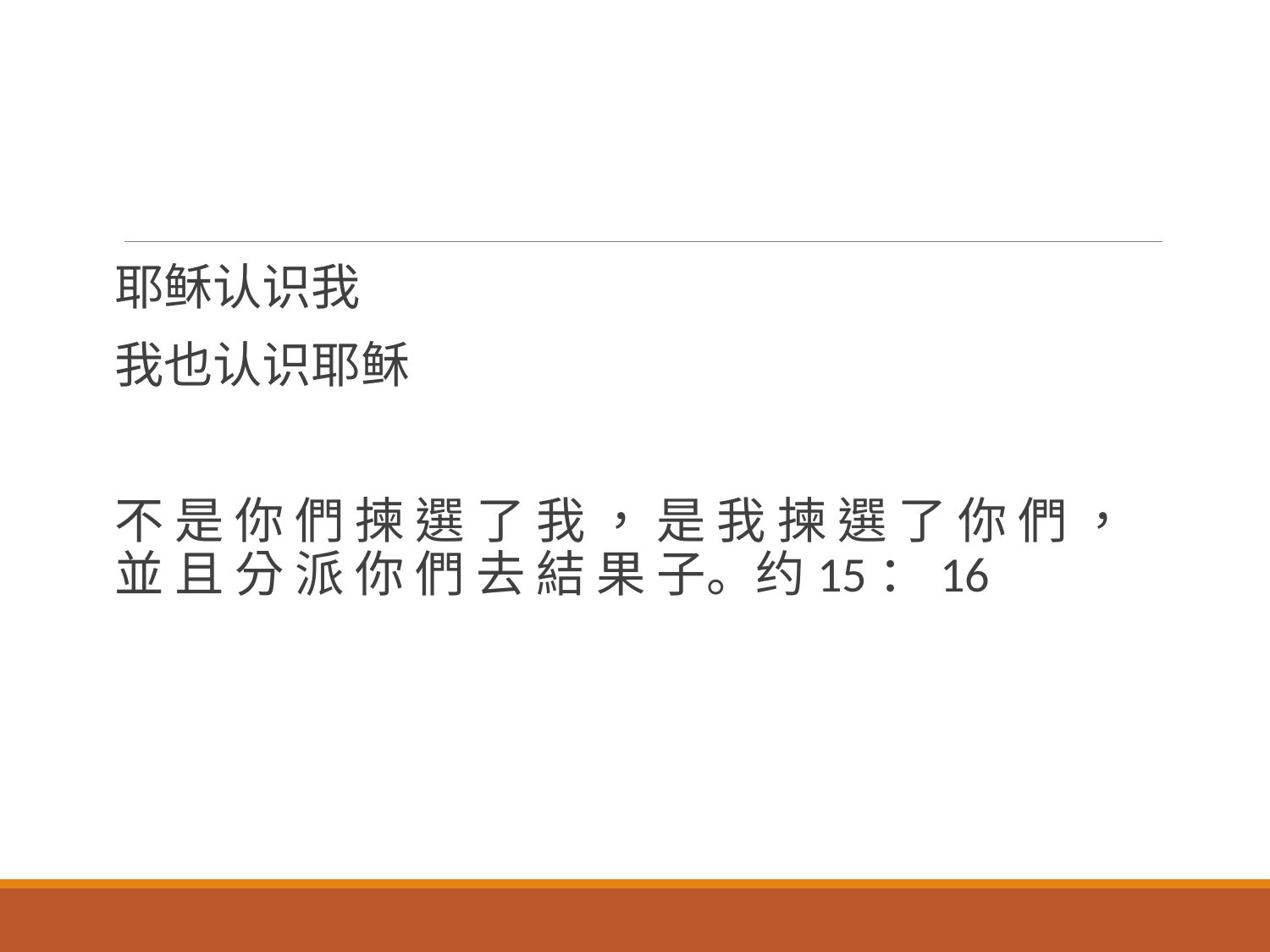

#
耶稣认识我
我也认识耶稣

不 是 你 們 揀 選 了 我 ， 是 我 揀 選 了 你 們 ， 並 且 分 派 你 們 去 結 果 子。约15：16